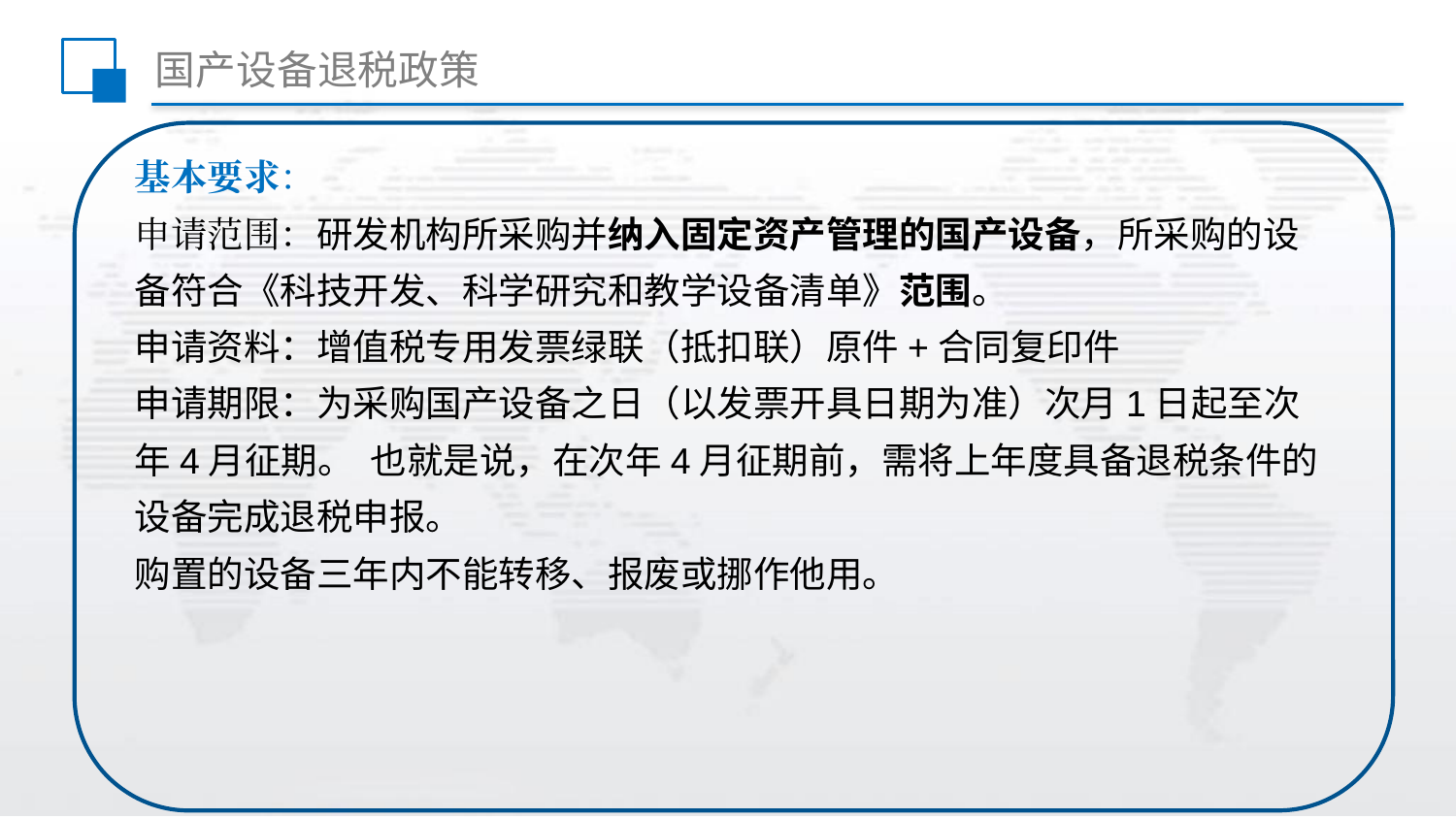

# 国产设备退税政策

基本要求：
申请范围：研发机构所采购并纳入固定资产管理的国产设备，所采购的设备符合《科技开发、科学研究和教学设备清单》范围。
申请资料：增值税专用发票绿联（抵扣联）原件+合同复印件
申请期限：为采购国产设备之日（以发票开具日期为准）次月1日起至次年4月征期。  也就是说，在次年4月征期前，需将上年度具备退税条件的设备完成退税申报。
购置的设备三年内不能转移、报废或挪作他用。